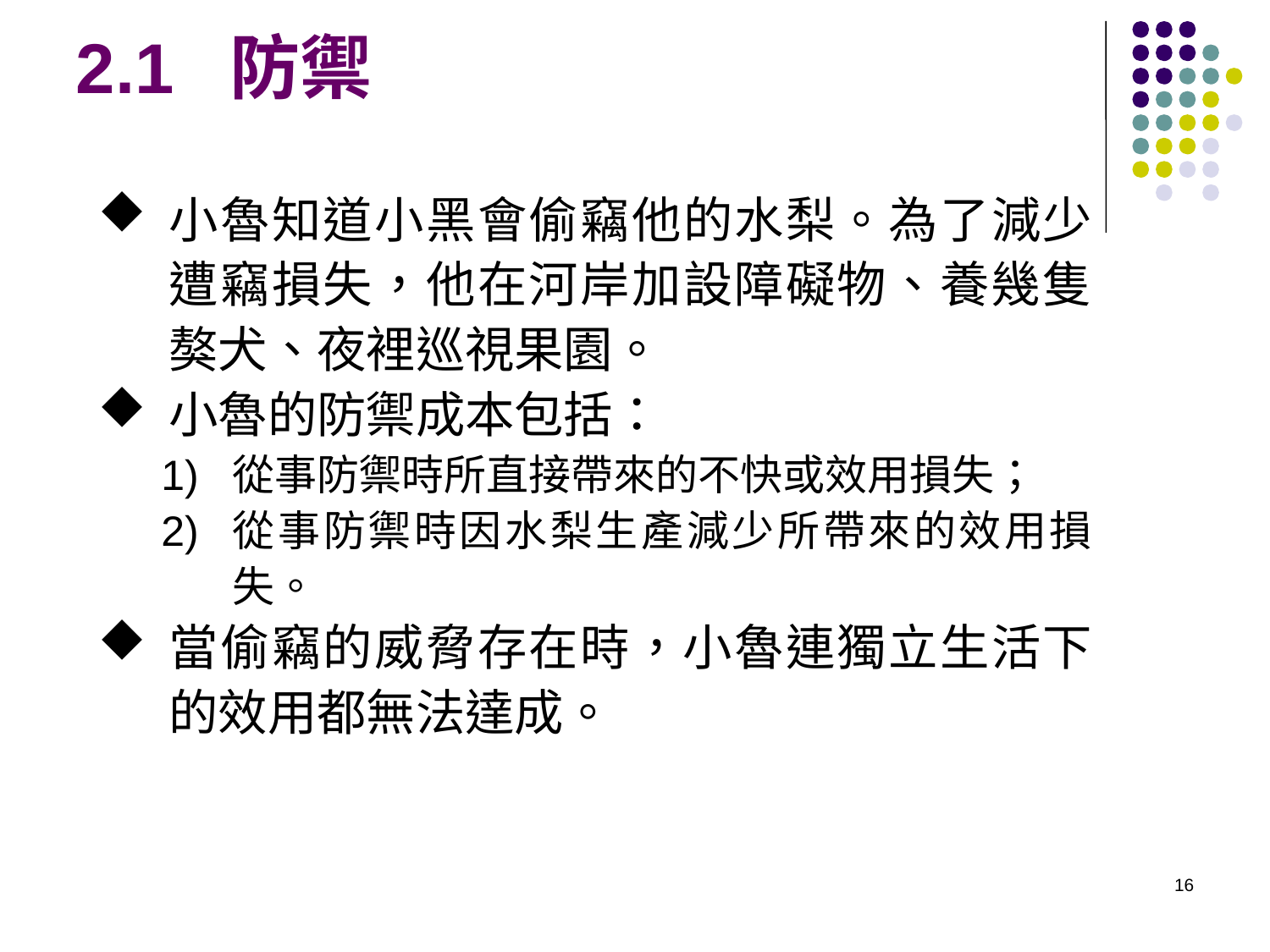

2.1  防禦
小魯知道小黑會偷竊他的水梨。為了減少遭竊損失，他在河岸加設障礙物、養幾隻獒犬、夜裡巡視果園。
小魯的防禦成本包括：
從事防禦時所直接帶來的不快或效用損失；
從事防禦時因水梨生產減少所帶來的效用損失。
當偷竊的威脅存在時，小魯連獨立生活下的效用都無法達成。

16